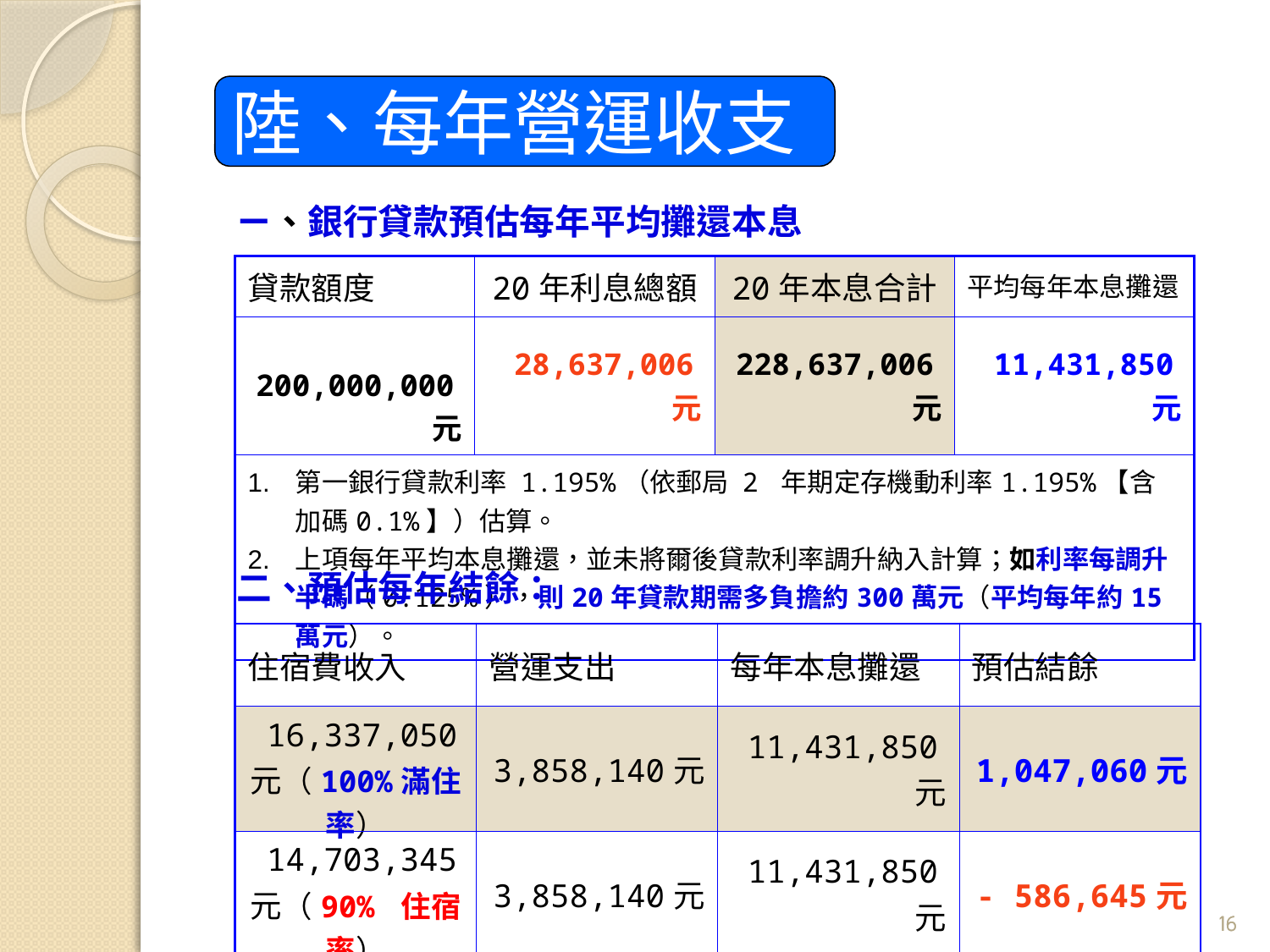

陸、每年營運收支

ㄧ、銀行貸款預估每年平均攤還本息
| 貸款額度 | 20年利息總額 | 20年本息合計 | 平均每年本息攤還 |
| --- | --- | --- | --- |
| 200,000,000元 | 28,637,006元 | 228,637,006元 | 11,431,850元 |
| 第一銀行貸款利率 1.195%（依郵局 2 年期定存機動利率1.195%【含加碼0.1%】）估算。 上項每年平均本息攤還，並未將爾後貸款利率調升納入計算；如利率每調升半碼（0.125%），則20年貸款期需多負擔約300萬元（平均每年約15萬元）。 |  |  |  |
二、預估每年結餘：
| 住宿費收入 | 營運支出 | 每年本息攤還 | 預估結餘 |
| --- | --- | --- | --- |
| 16,337,050元（100%滿住率） | 3,858,140元 | 11,431,850元 | 1,047,060元 |
| 14,703,345元（90% 住宿率） | 3,858,140元 | 11,431,850元 | - 586,645元 |
16
16